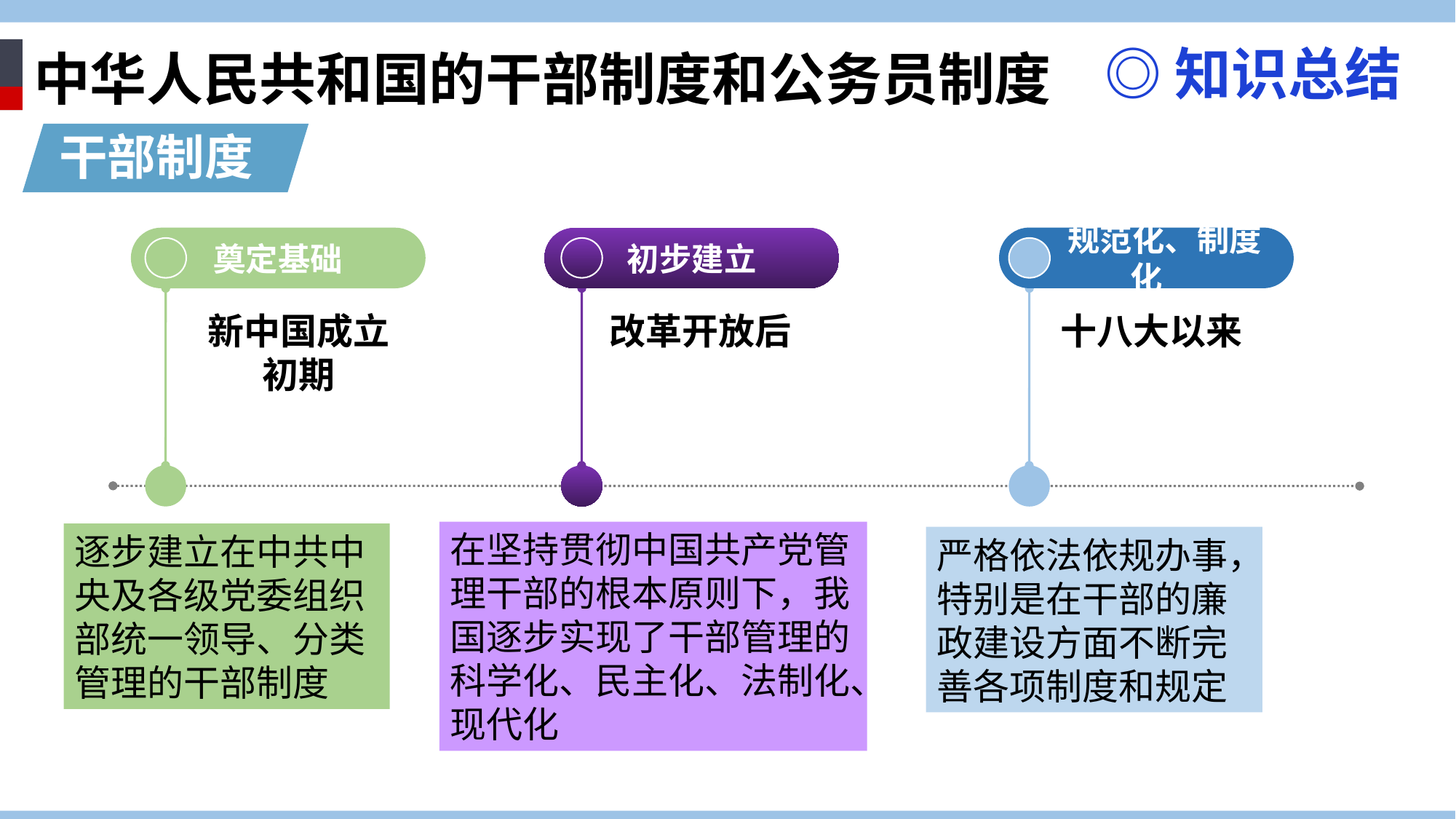

◎知识总结

中华人民共和国的干部制度和公务员制度
干部制度

    规范化、制度化
奠定基础
初步建立

新中国成立初期
改革开放后
十八大以来

在坚持贯彻中国共产党管理干部的根本原则下，我国逐步实现了干部管理的科学化、民主化、法制化、现代化
逐步建立在中共中央及各级党委组织部统一领导、分类管理的干部制度
严格依法依规办事，特别是在干部的廉政建设方面不断完善各项制度和规定